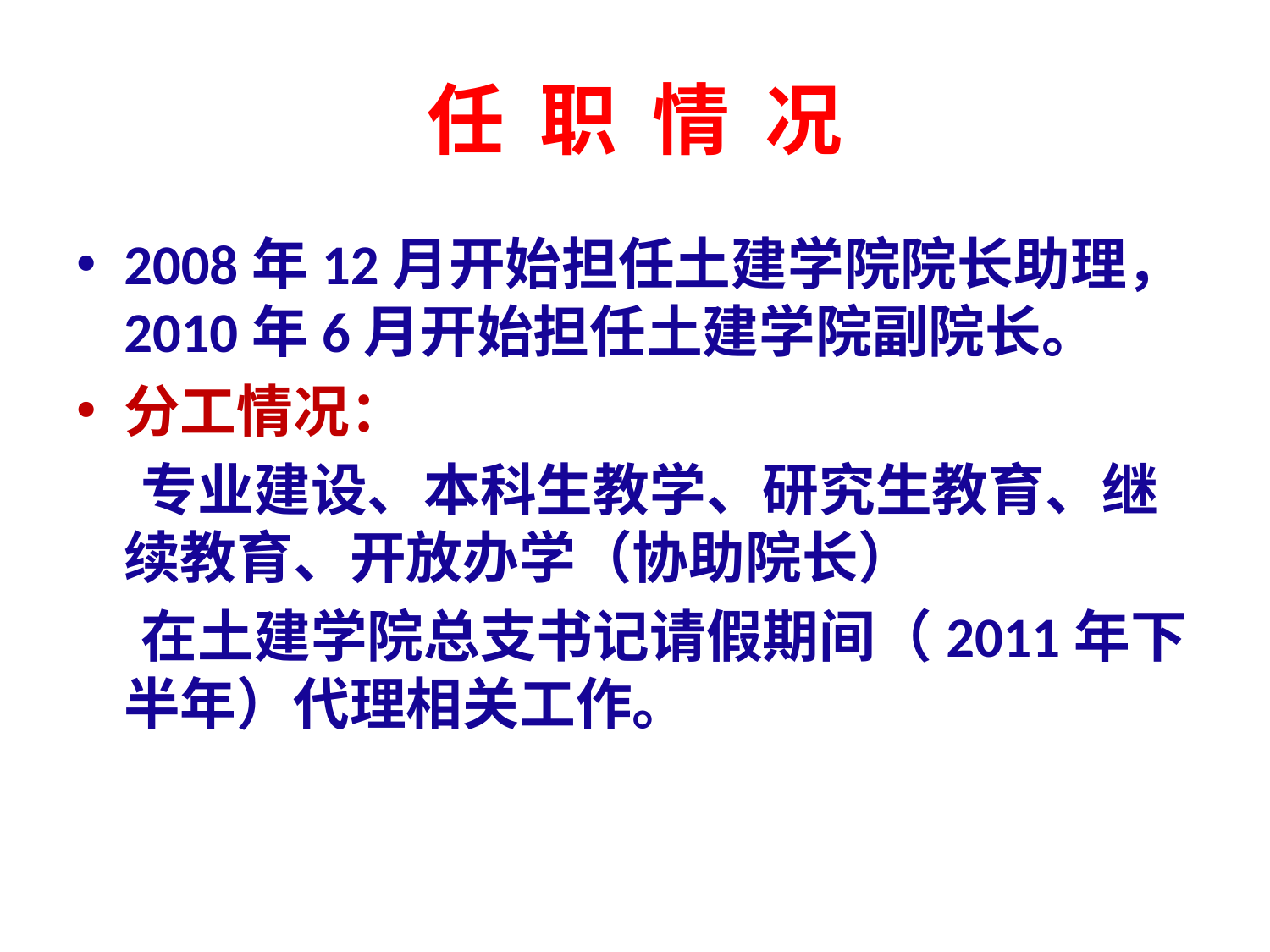

# 任  职  情  况
2008年12月开始担任土建学院院长助理，2010年6月开始担任土建学院副院长。
分工情况：
    专业建设、本科生教学、研究生教育、继续教育、开放办学（协助院长）
    在土建学院总支书记请假期间（2011年下半年）代理相关工作。